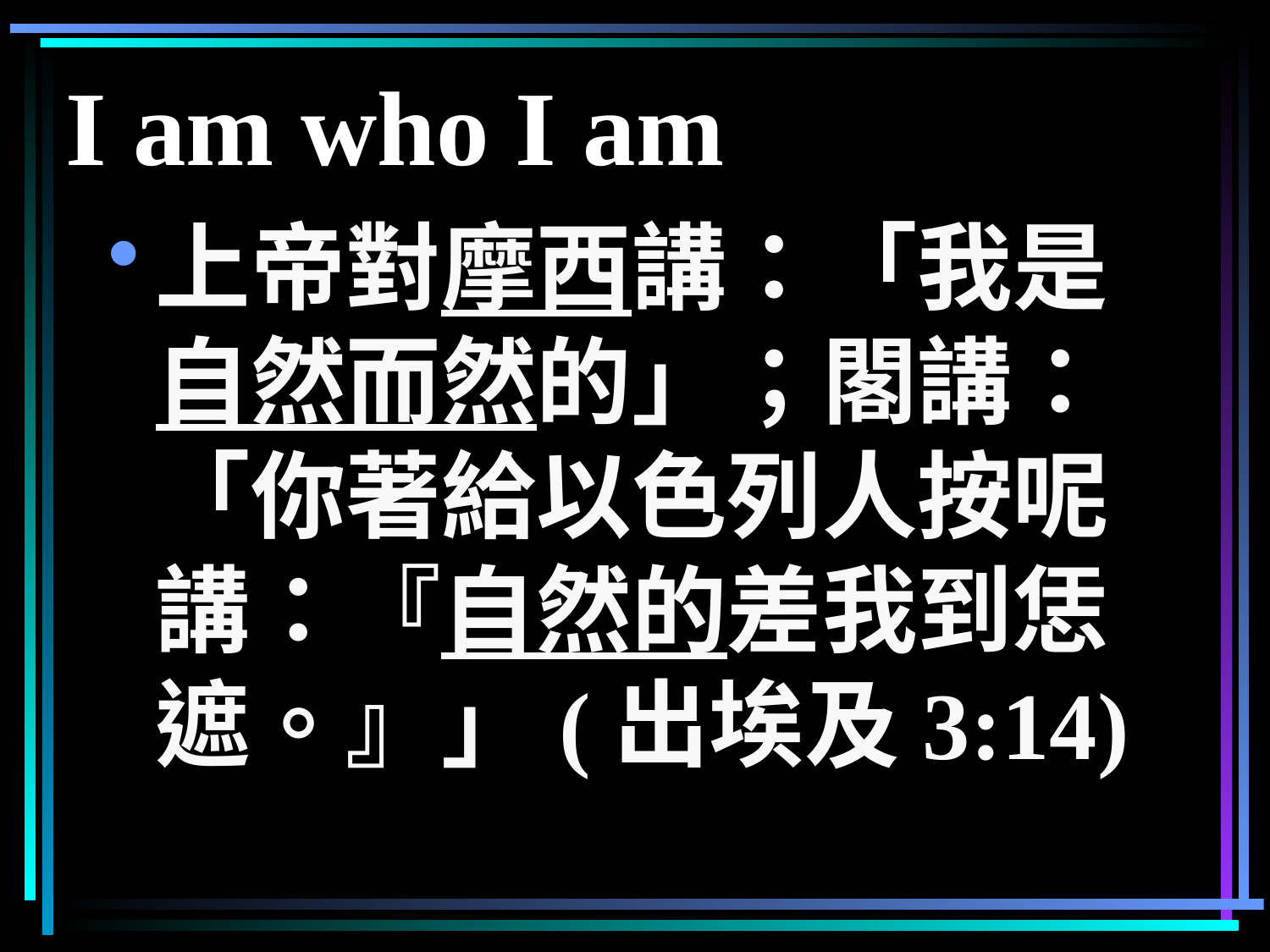

# I am who I am
上帝對摩西講：「我是自然而然的」；閣講：「你著給以色列人按呢講：『自然的差我到恁遮。』」(出埃及3:14)